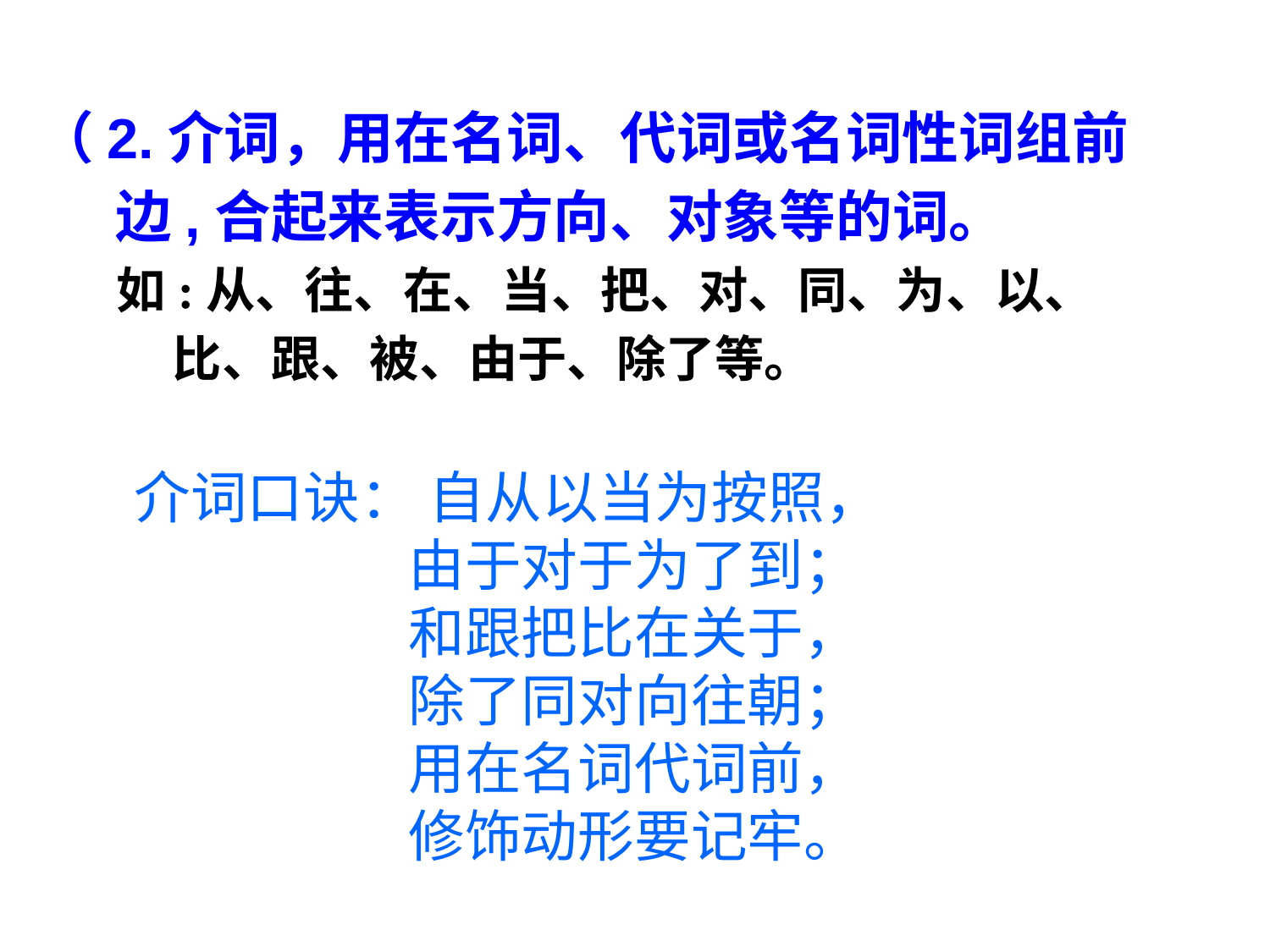

（2.介词，用在名词、代词或名词性词组前
     边,合起来表示方向、对象等的词。
      如:从、往、在、当、把、对、同、为、以、
           比、跟、被、由于、除了等。
　介词口诀： 自从以当为按照，
                         由于对于为了到；
                         和跟把比在关于，
                         除了同对向往朝；
                         用在名词代词前，
                         修饰动形要记牢。